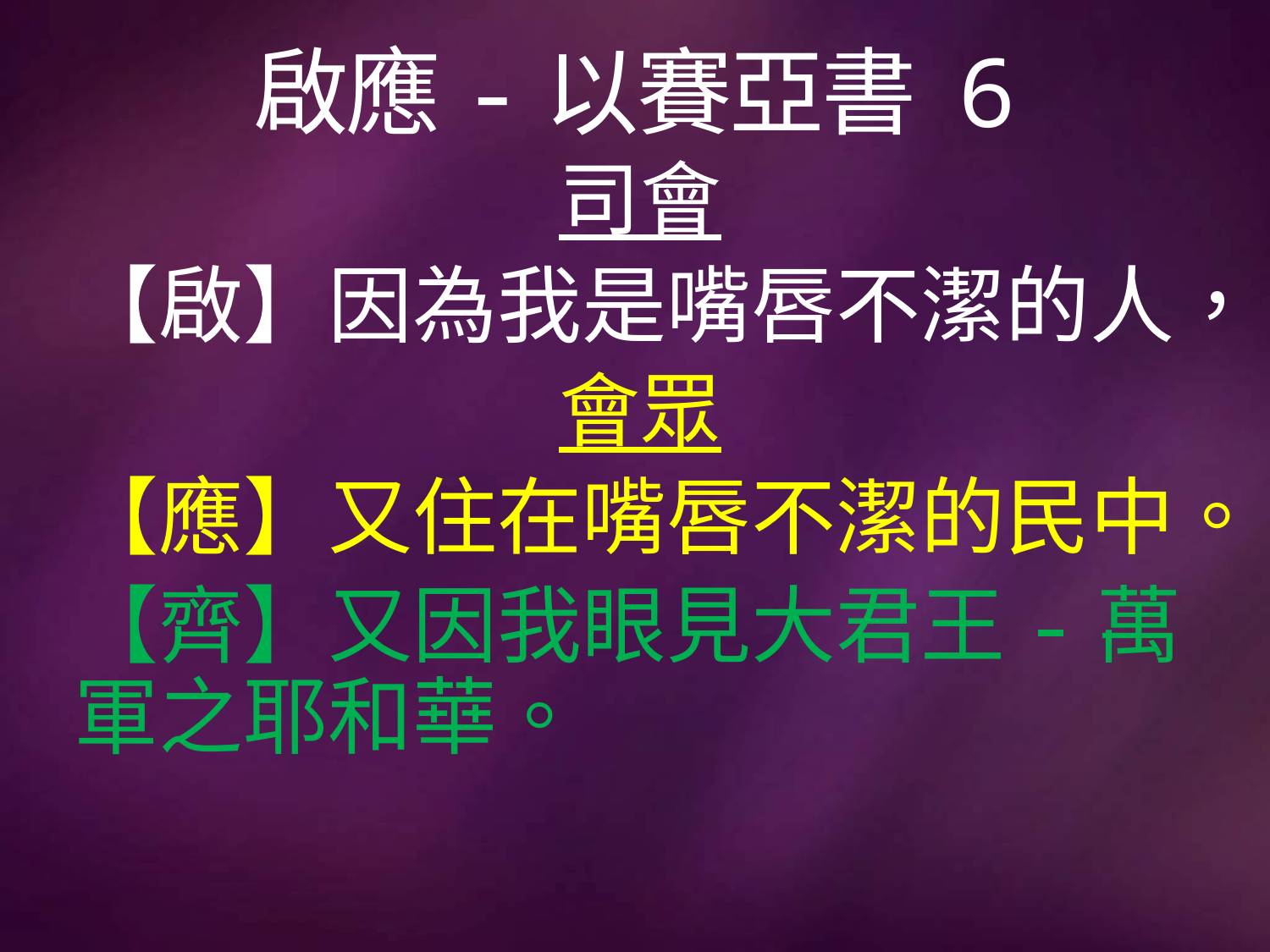

# 啟應-以賽亞書 6
司會
【啟】因為我是嘴唇不潔的人，
會眾
【應】又住在嘴唇不潔的民中。
【齊】又因我眼見大君王-萬軍之耶和華。